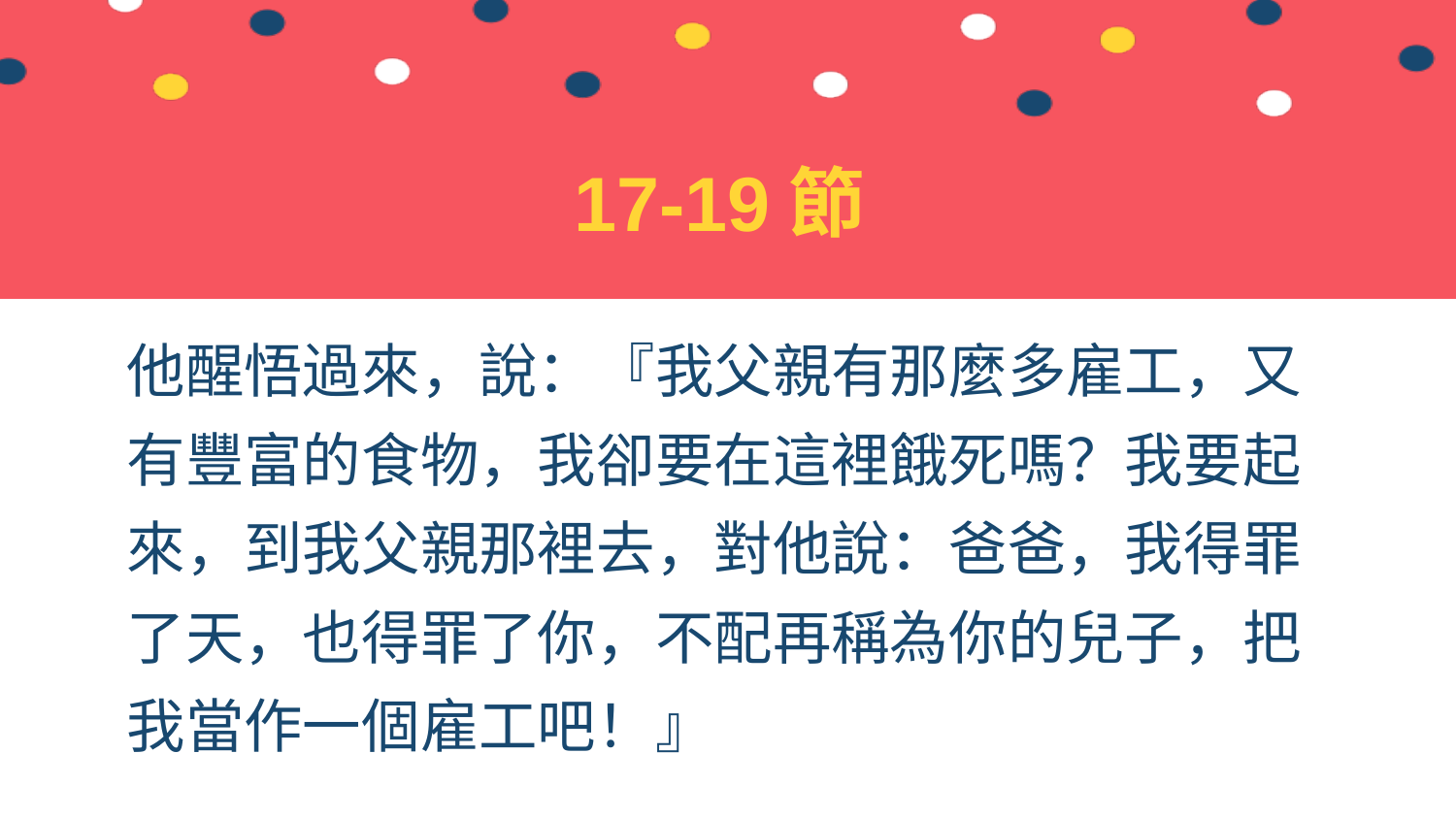

17-19節
他醒悟過來，說：『我父親有那麼多雇工，又有豐富的食物，我卻要在這裡餓死嗎？我要起來，到我父親那裡去，對他說：爸爸，我得罪了天，也得罪了你，不配再稱為你的兒子，把我當作一個雇工吧！』